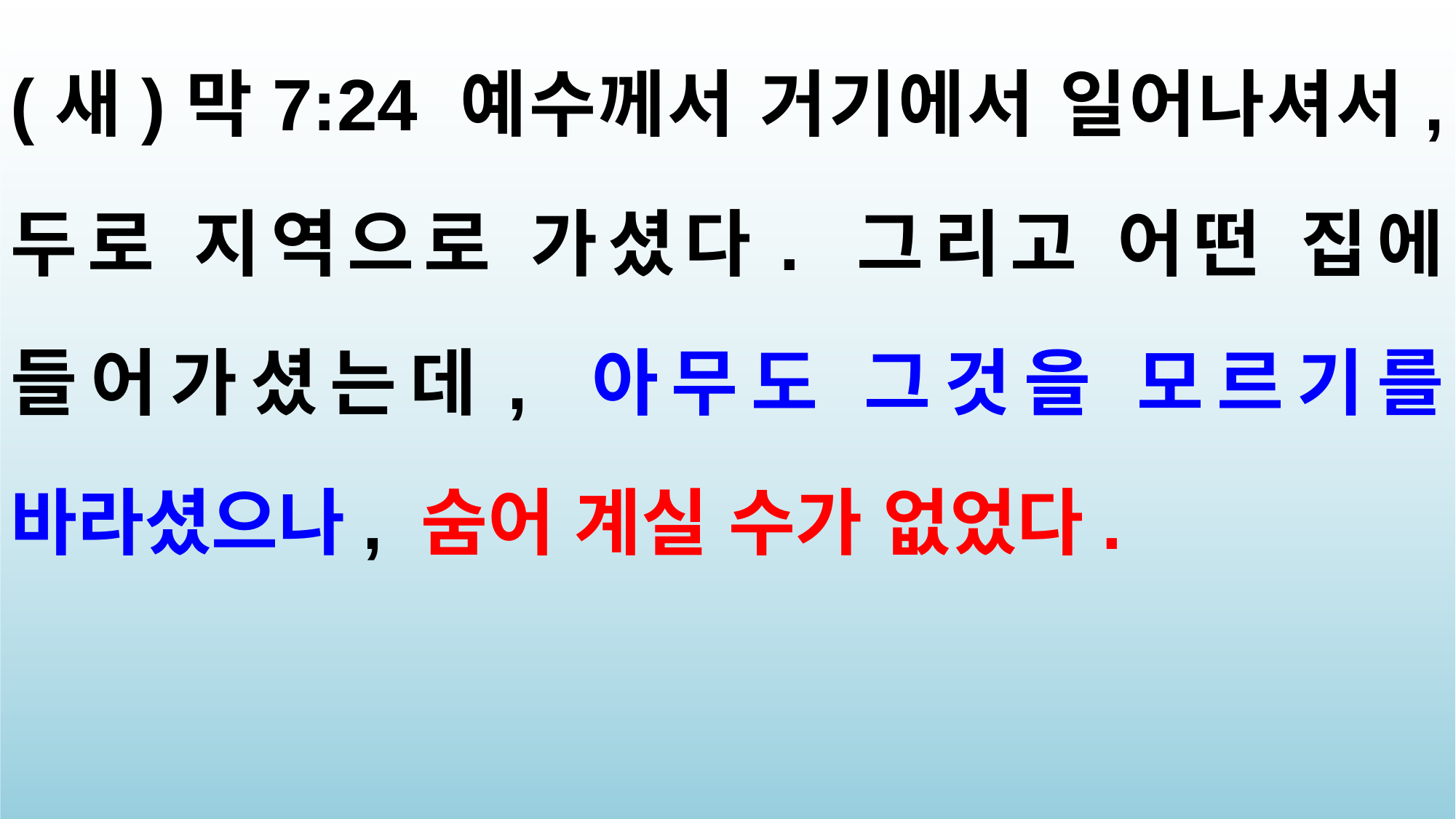

(새)막7:24 예수께서 거기에서 일어나셔서, 두로 지역으로 가셨다. 그리고 어떤 집에 들어가셨는데, 아무도 그것을 모르기를 바라셨으나, 숨어 계실 수가 없었다.